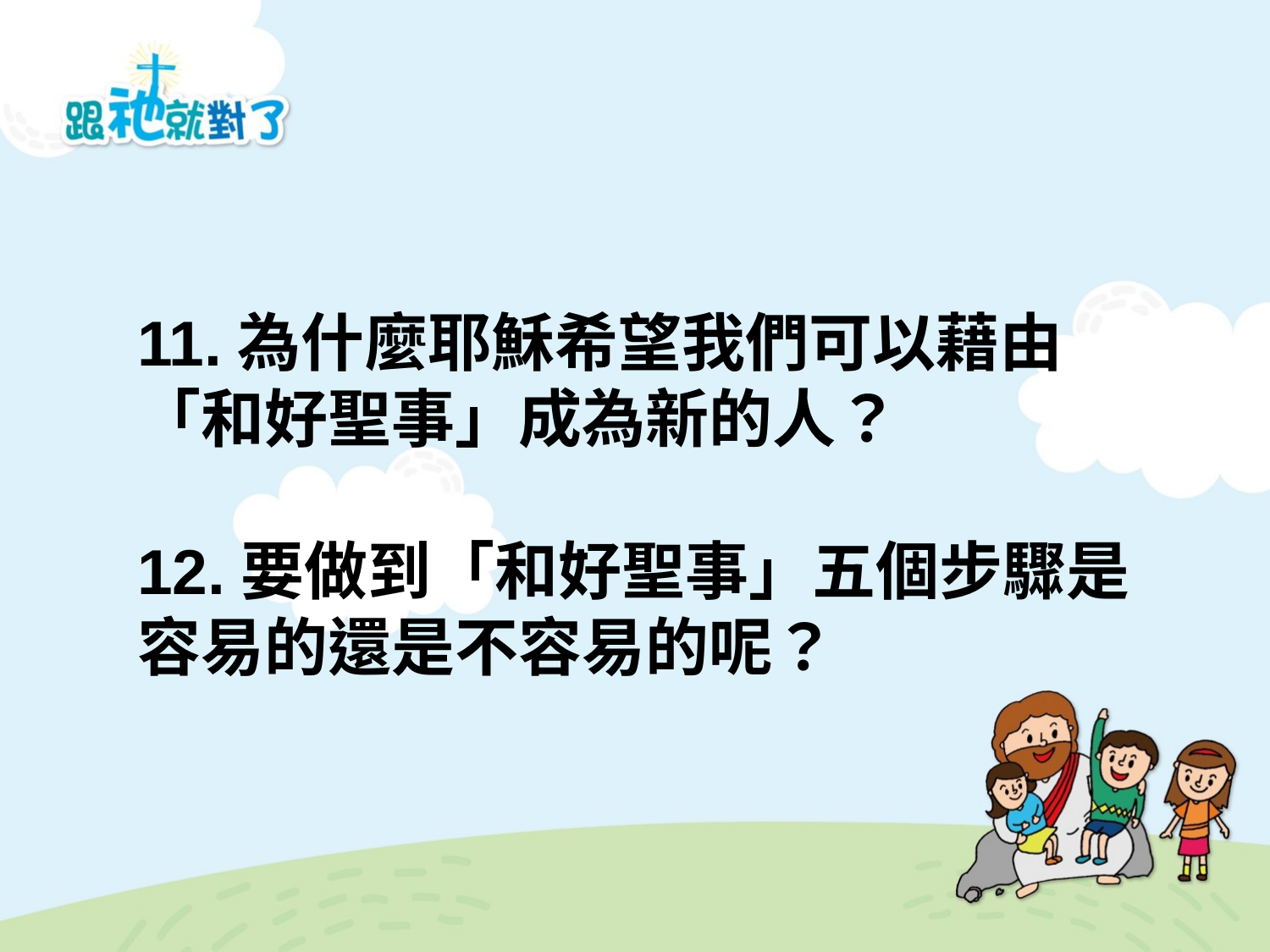

11.為什麼耶穌希望我們可以藉由「和好聖事」成為新的人？

12.要做到「和好聖事」五個步驟是容易的還是不容易的呢？